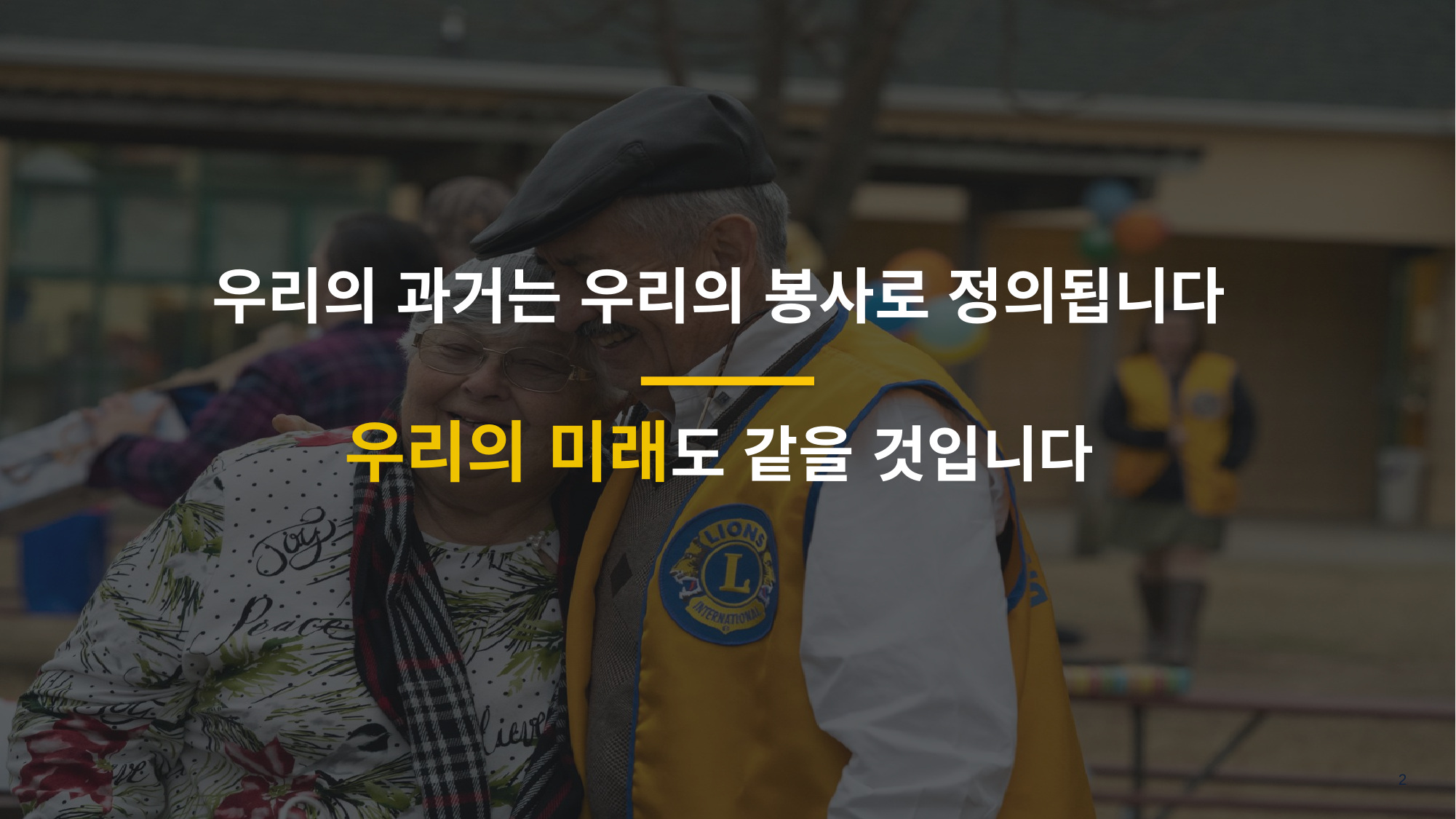

우리의 과거는 우리의 봉사로 정의됩니다

우리의 미래도 같을 것입니다